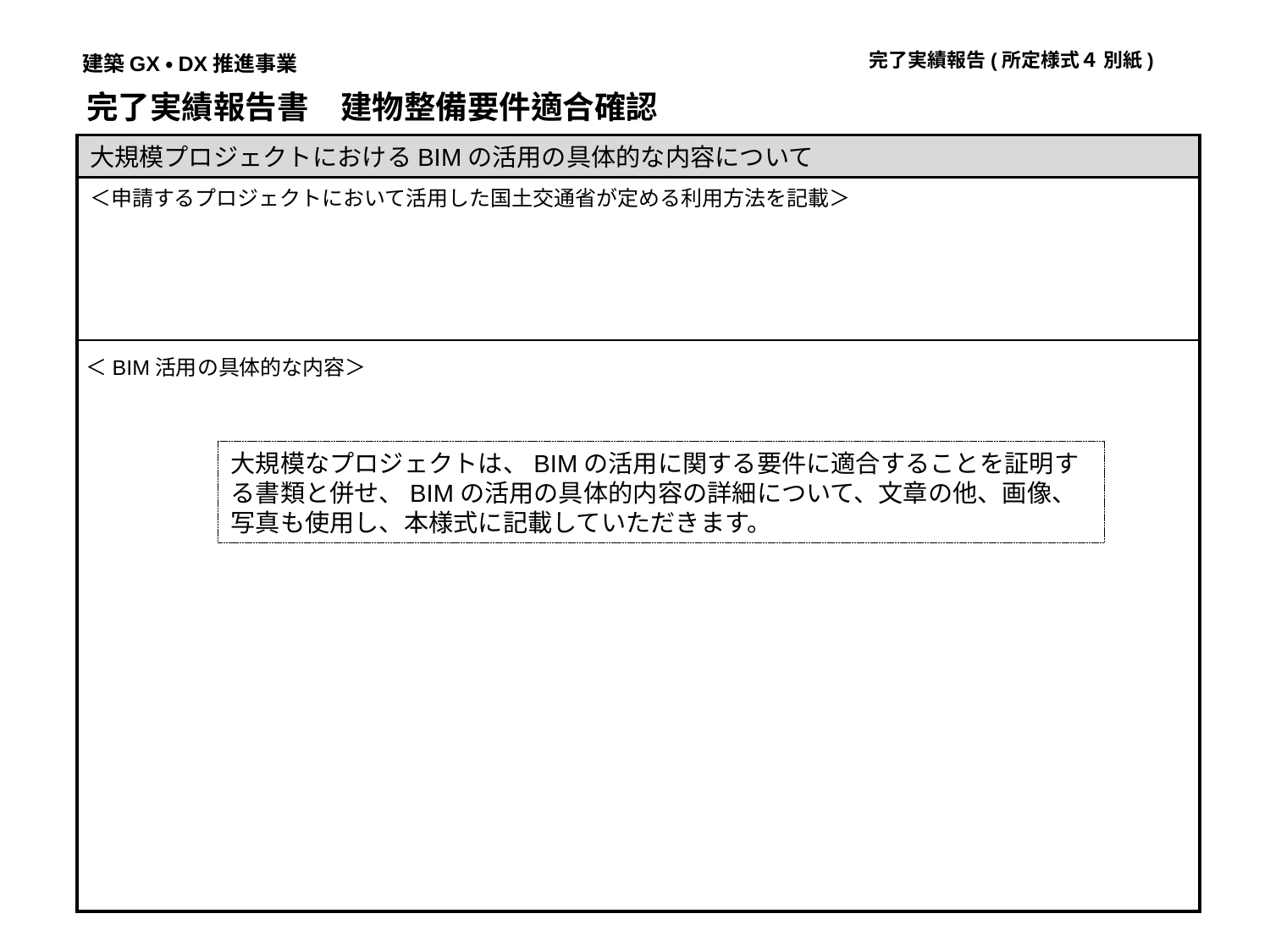

完了実績報告(所定様式４ 別紙)
建築GX・DX推進事業
完了実績報告書　建物整備要件適合確認
大規模プロジェクトにおけるBIMの活用の具体的な内容について

＜申請するプロジェクトにおいて活用した国土交通省が定める利用方法を記載＞
＜BIM活用の具体的な内容＞
大規模なプロジェクトは、BIMの活用に関する要件に適合することを証明する書類と併せ、BIMの活用の具体的内容の詳細について、文章の他、画像、写真も使用し、本様式に記載していただきます。